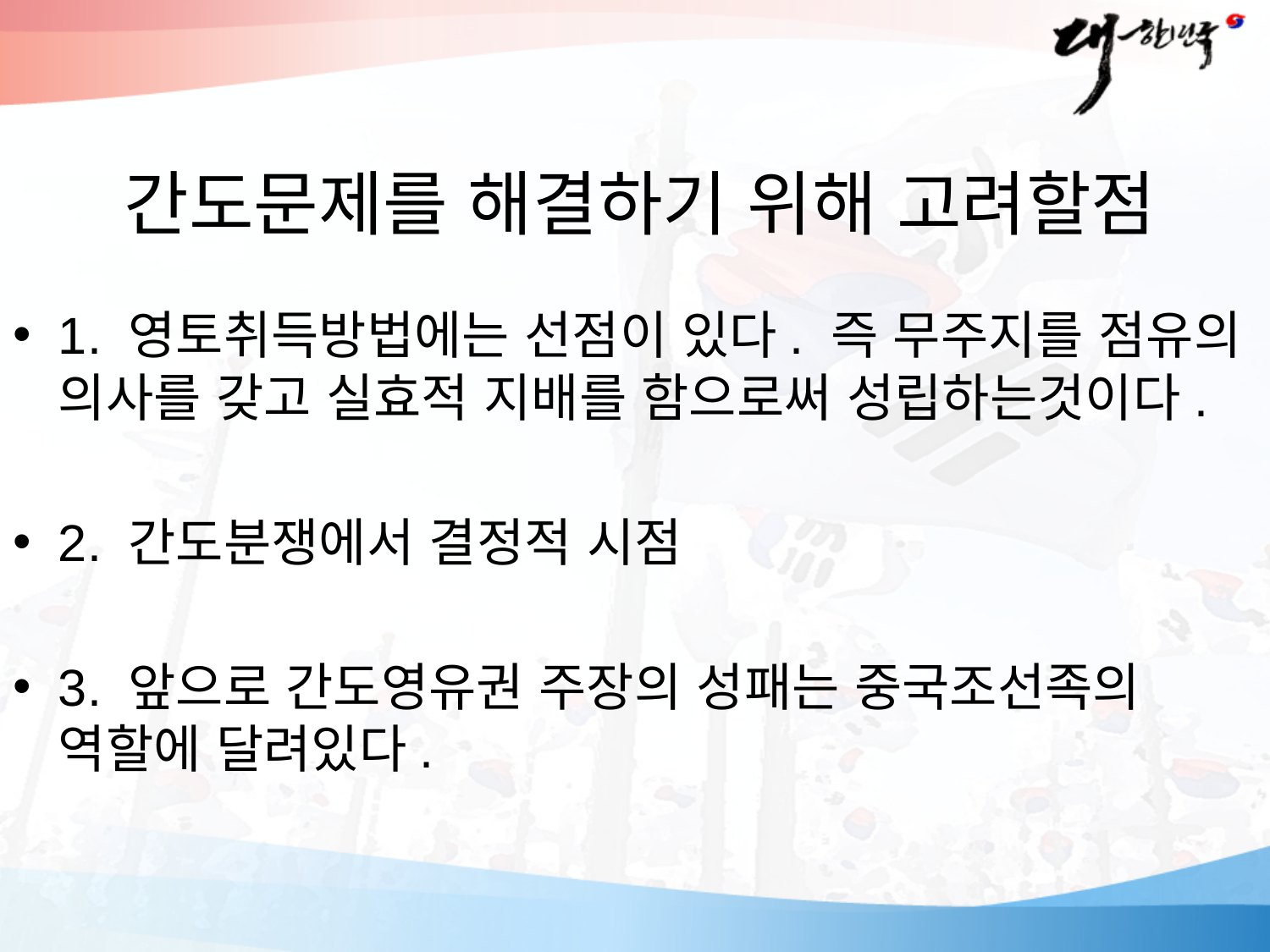

# 간도문제를 해결하기 위해 고려할점
1. 영토취득방법에는 선점이 있다. 즉 무주지를 점유의 의사를 갖고 실효적 지배를 함으로써 성립하는것이다.

2. 간도분쟁에서 결정적 시점

3. 앞으로 간도영유권 주장의 성패는 중국조선족의 역할에 달려있다.